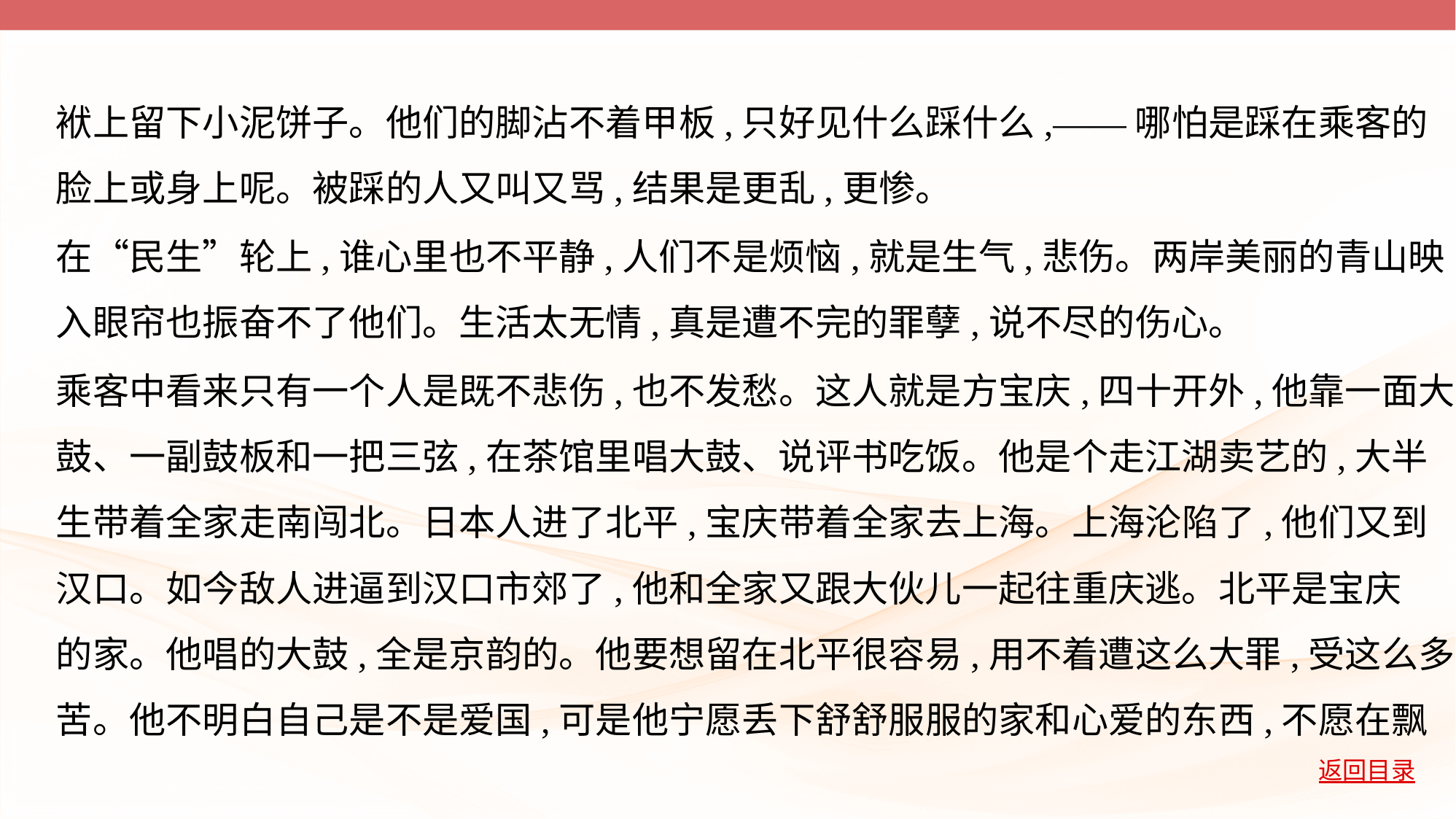

袱上留下小泥饼子。他们的脚沾不着甲板,只好见什么踩什么,——哪怕是踩在乘客的
脸上或身上呢。被踩的人又叫又骂,结果是更乱,更惨。
在“民生”轮上,谁心里也不平静,人们不是烦恼,就是生气,悲伤。两岸美丽的青山映
入眼帘也振奋不了他们。生活太无情,真是遭不完的罪孽,说不尽的伤心。
乘客中看来只有一个人是既不悲伤,也不发愁。这人就是方宝庆,四十开外,他靠一面大
鼓、一副鼓板和一把三弦,在茶馆里唱大鼓、说评书吃饭。他是个走江湖卖艺的,大半
生带着全家走南闯北。日本人进了北平,宝庆带着全家去上海。上海沦陷了,他们又到
汉口。如今敌人进逼到汉口市郊了,他和全家又跟大伙儿一起往重庆逃。北平是宝庆
的家。他唱的大鼓,全是京韵的。他要想留在北平很容易,用不着遭这么大罪,受这么多
苦。他不明白自己是不是爱国,可是他宁愿丢下舒舒服服的家和心爱的东西,不愿在飘